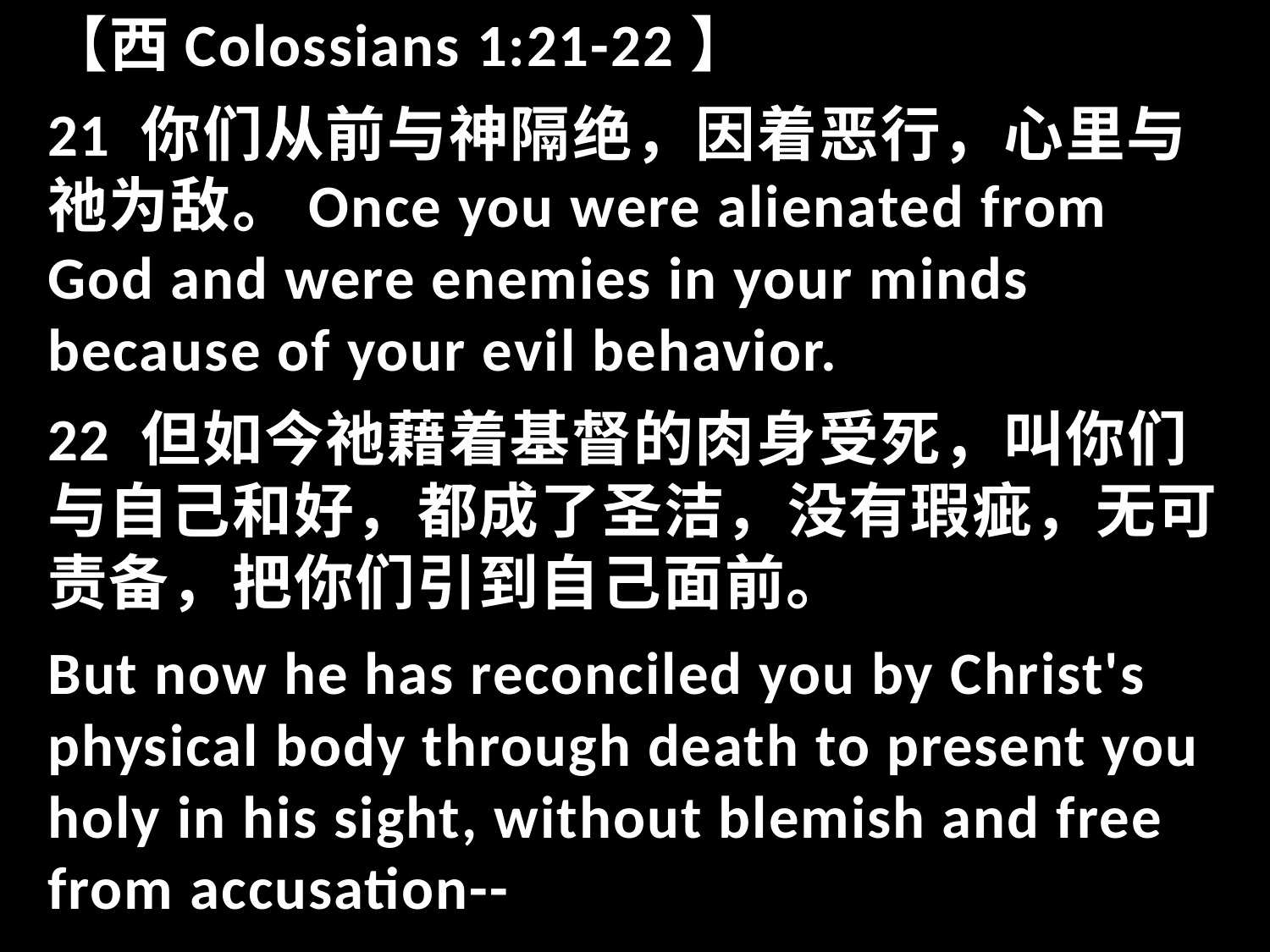

【西Colossians 1:21-22】
21 你们从前与神隔绝，因着恶行，心里与祂为敌。Once you were alienated from God and were enemies in your minds because of your evil behavior.
22 但如今祂藉着基督的肉身受死，叫你们与自己和好，都成了圣洁，没有瑕疵，无可责备，把你们引到自己面前。
But now he has reconciled you by Christ's physical body through death to present you holy in his sight, without blemish and free from accusation--